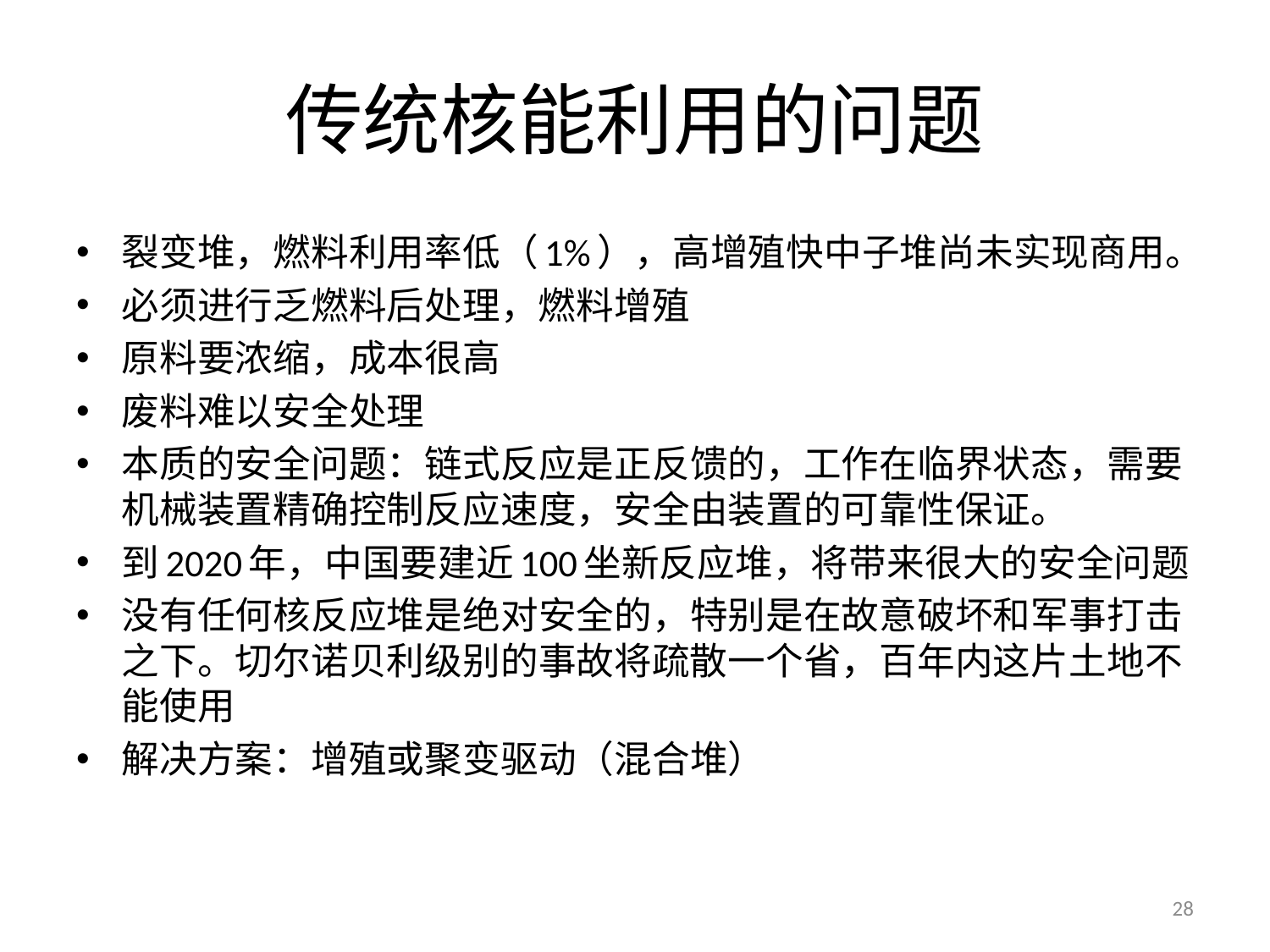

# 传统核能利用的问题
裂变堆，燃料利用率低（1%），高增殖快中子堆尚未实现商用。
必须进行乏燃料后处理，燃料增殖
原料要浓缩，成本很高
废料难以安全处理
本质的安全问题：链式反应是正反馈的，工作在临界状态，需要机械装置精确控制反应速度，安全由装置的可靠性保证。
到2020年，中国要建近100坐新反应堆，将带来很大的安全问题
没有任何核反应堆是绝对安全的，特别是在故意破坏和军事打击之下。切尔诺贝利级别的事故将疏散一个省，百年内这片土地不能使用
解决方案：增殖或聚变驱动（混合堆）
28